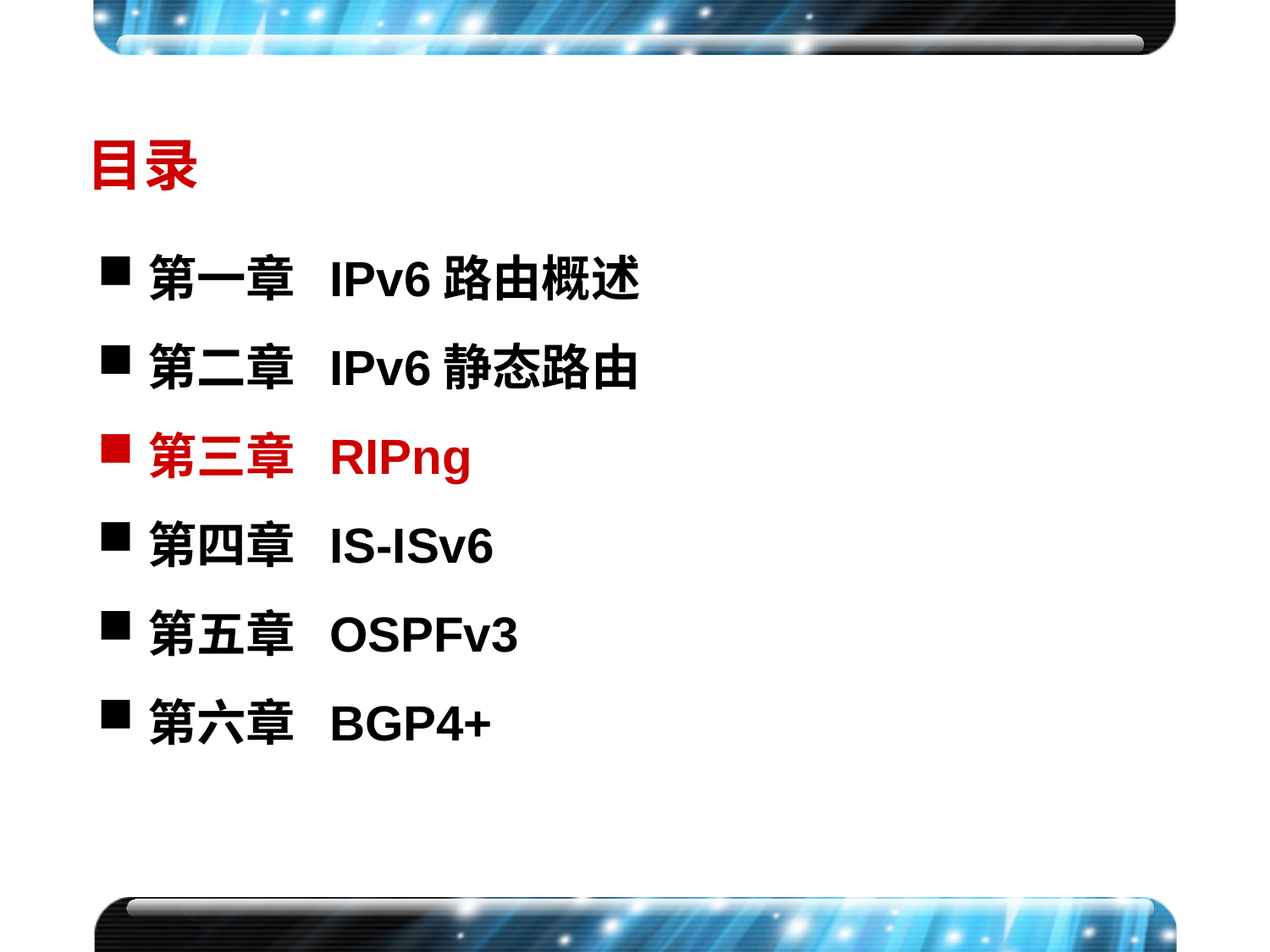

目录
第一章  IPv6路由概述
第二章  IPv6静态路由
第三章  RIPng
第四章  IS-ISv6
第五章  OSPFv3
第六章  BGP4+